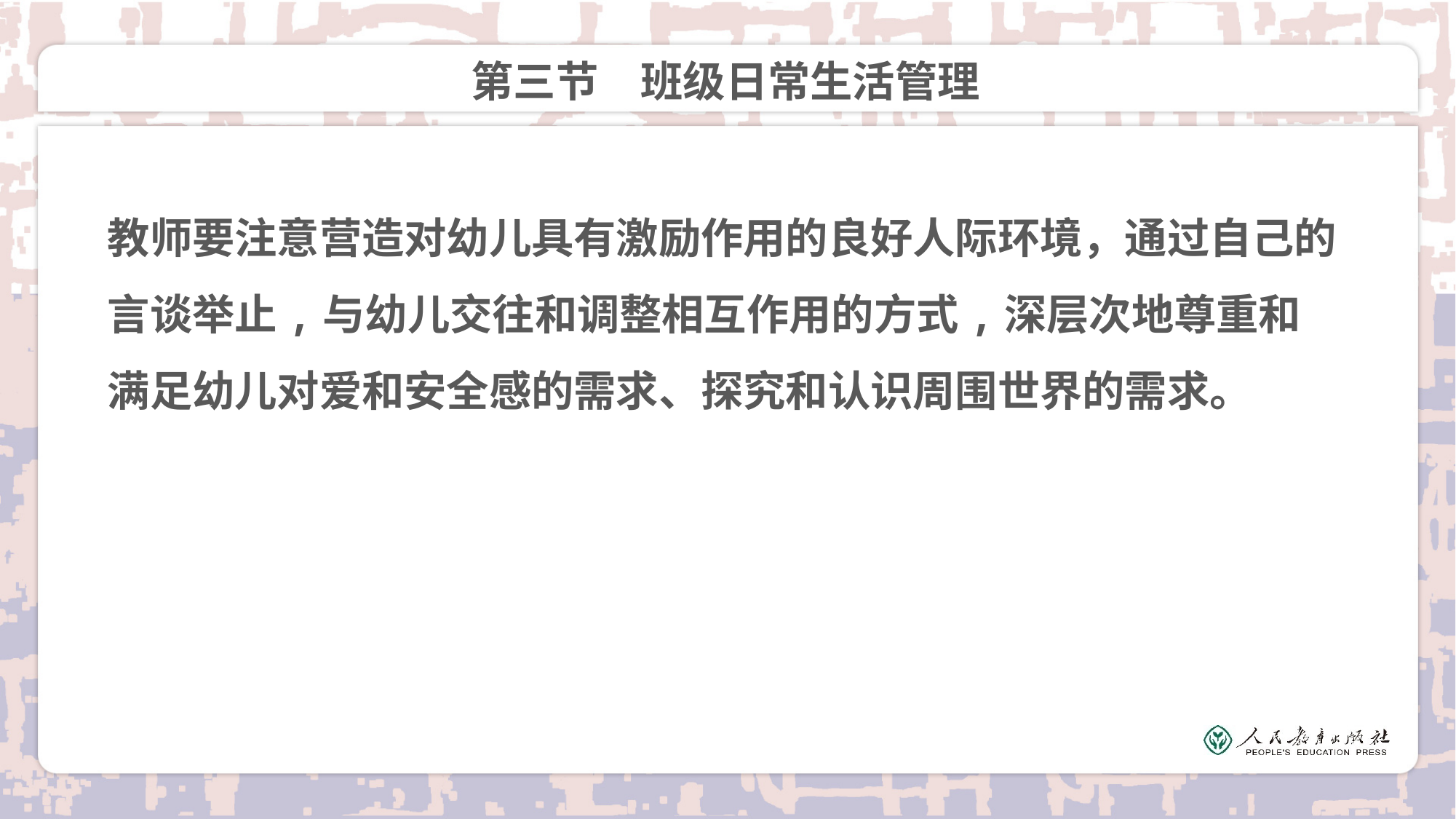

# 第三节　班级日常生活管理
教师要注意营造对幼儿具有激励作用的良好人际环境，通过自己的言谈举止,与幼儿交往和调整相互作用的方式,深层次地尊重和满足幼儿对爱和安全感的需求、探究和认识周围世界的需求。